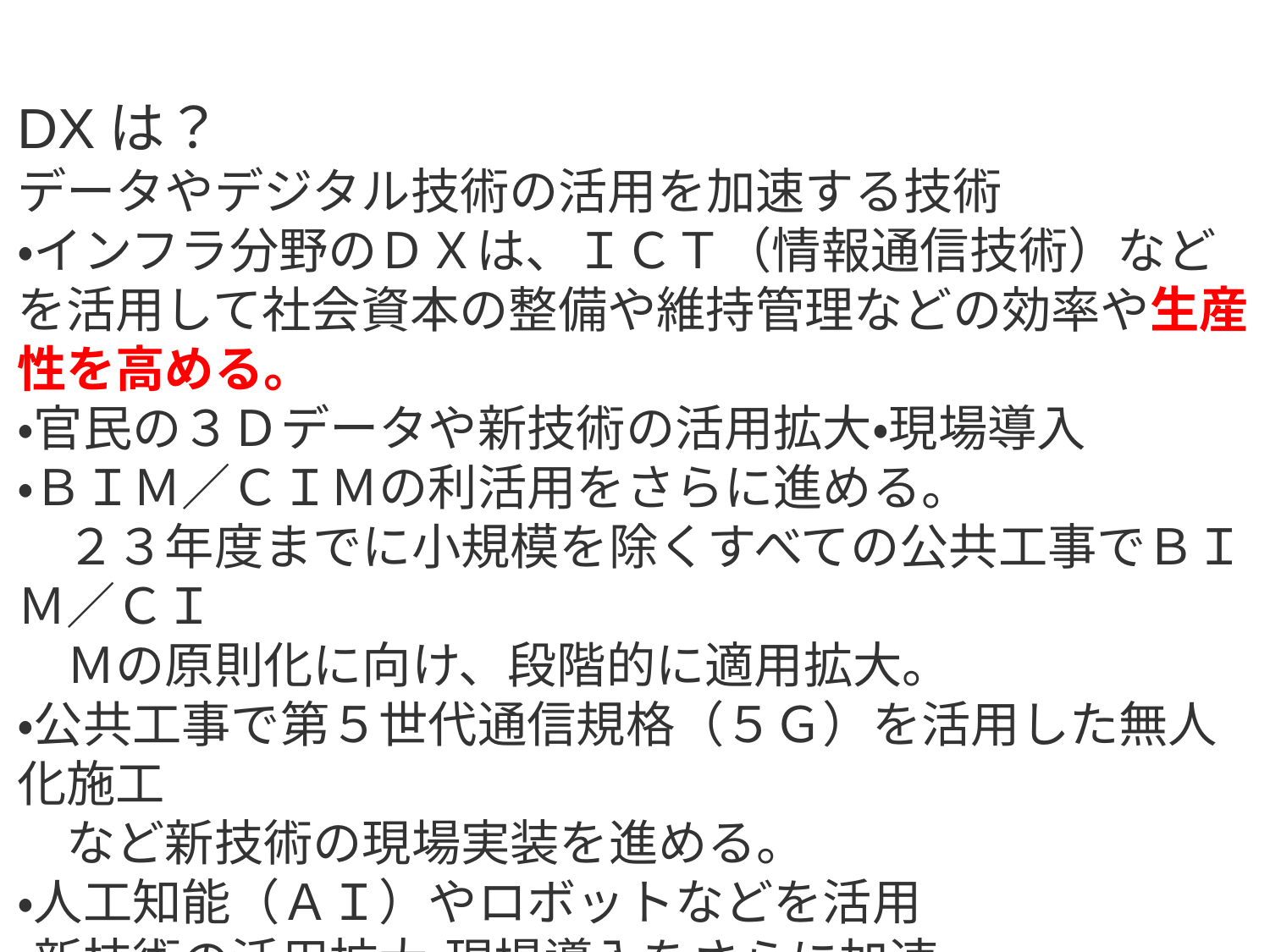

DXは？
データやデジタル技術の活用を加速する技術
・インフラ分野のＤＸは、ＩＣＴ（情報通信技術）などを活用して社会資本の整備や維持管理などの効率や生産性を高める。
・官民の３Ｄデータや新技術の活用拡大・現場導入
・ＢＩＭ／ＣＩＭの利活用をさらに進める。
　２３年度までに小規模を除くすべての公共工事でＢＩＭ／ＣＩ
　Ｍの原則化に向け、段階的に適用拡大。
・公共工事で第５世代通信規格（５Ｇ）を活用した無人化施工
　など新技術の現場実装を進める。
・人工知能（ＡＩ）やロボットなどを活用
・新技術の活用拡大・現場導入をさらに加速